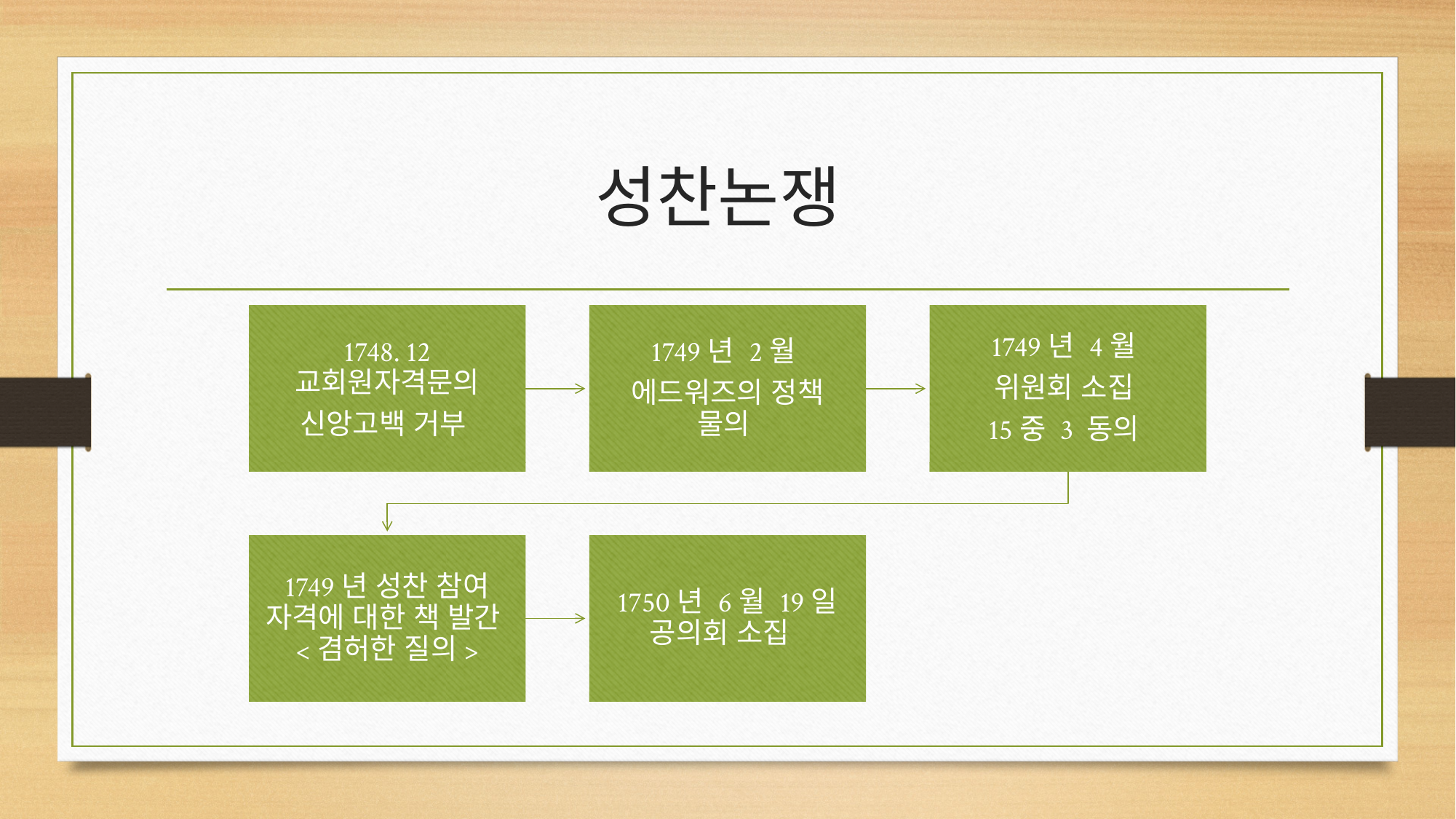

# 성찬논쟁

1748. 12 교회원자격문의
신앙고백 거부

1749년 2월
에드워즈의 정책 물의

1749년 4월
위원회 소집
15중 3 동의

1749년 성찬 참여 자격에 대한 책 발간  <겸허한 질의>
1750년 6월 19일 공의회 소집